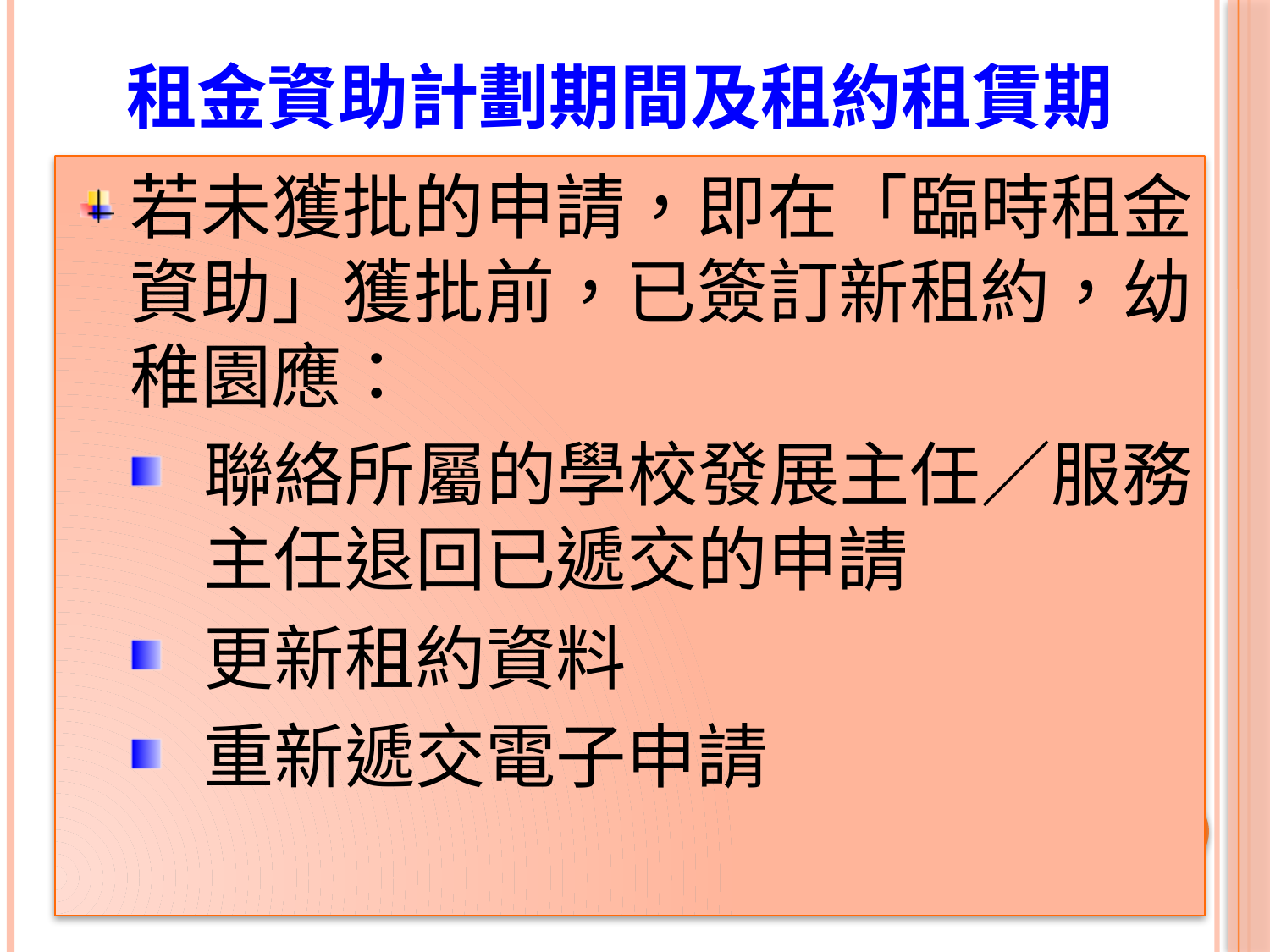

租金資助計劃期間及租約租賃期
若未獲批的申請，即在「臨時租金資助」獲批前，已簽訂新租約，幼稚園應：
聯絡所屬的學校發展主任／服務主任退回已遞交的申請
更新租約資料
重新遞交電子申請